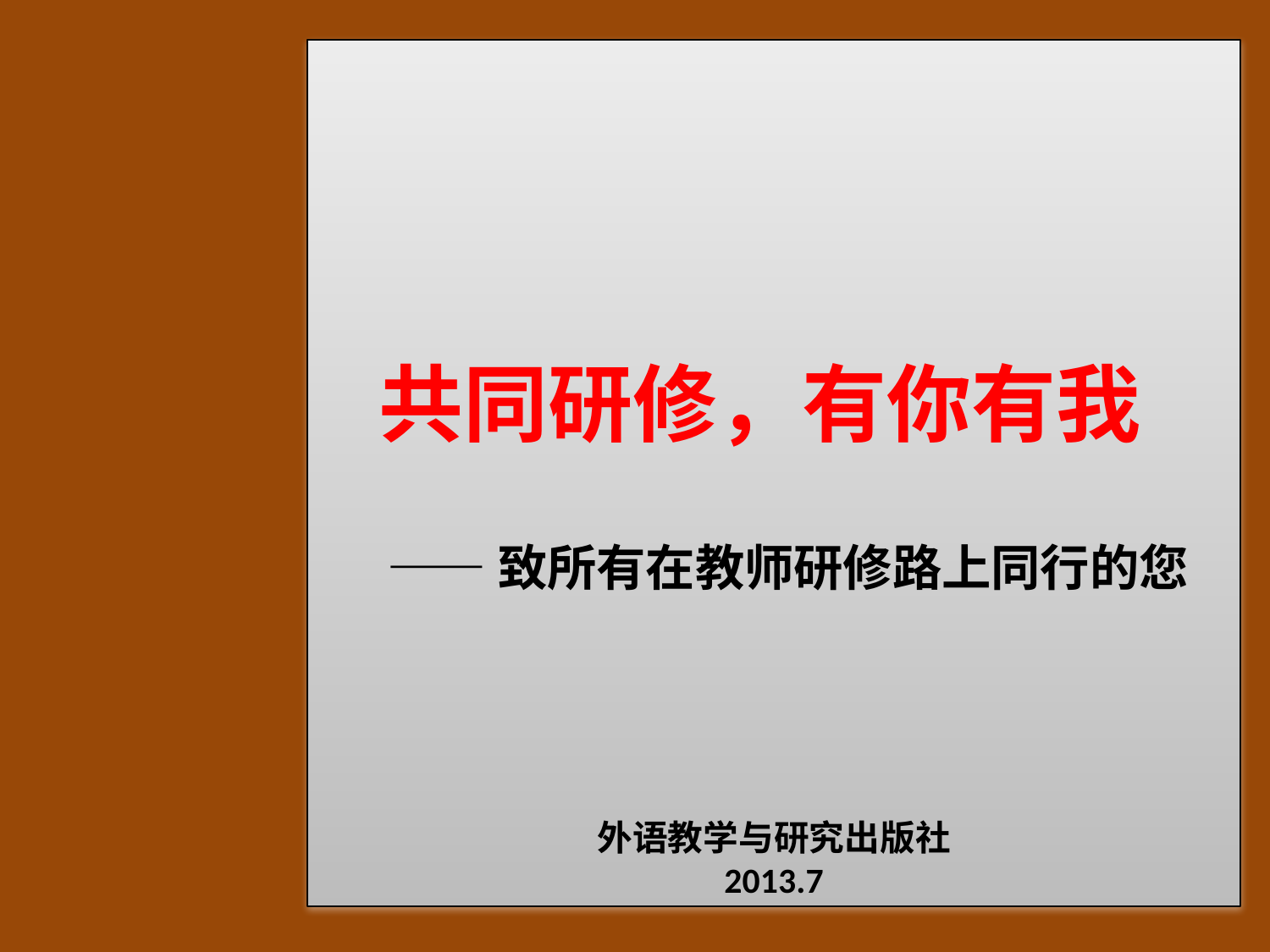

共同研修，有你有我

      ——致所有在教师研修路上同行的您

外语教学与研究出版社
2013.7